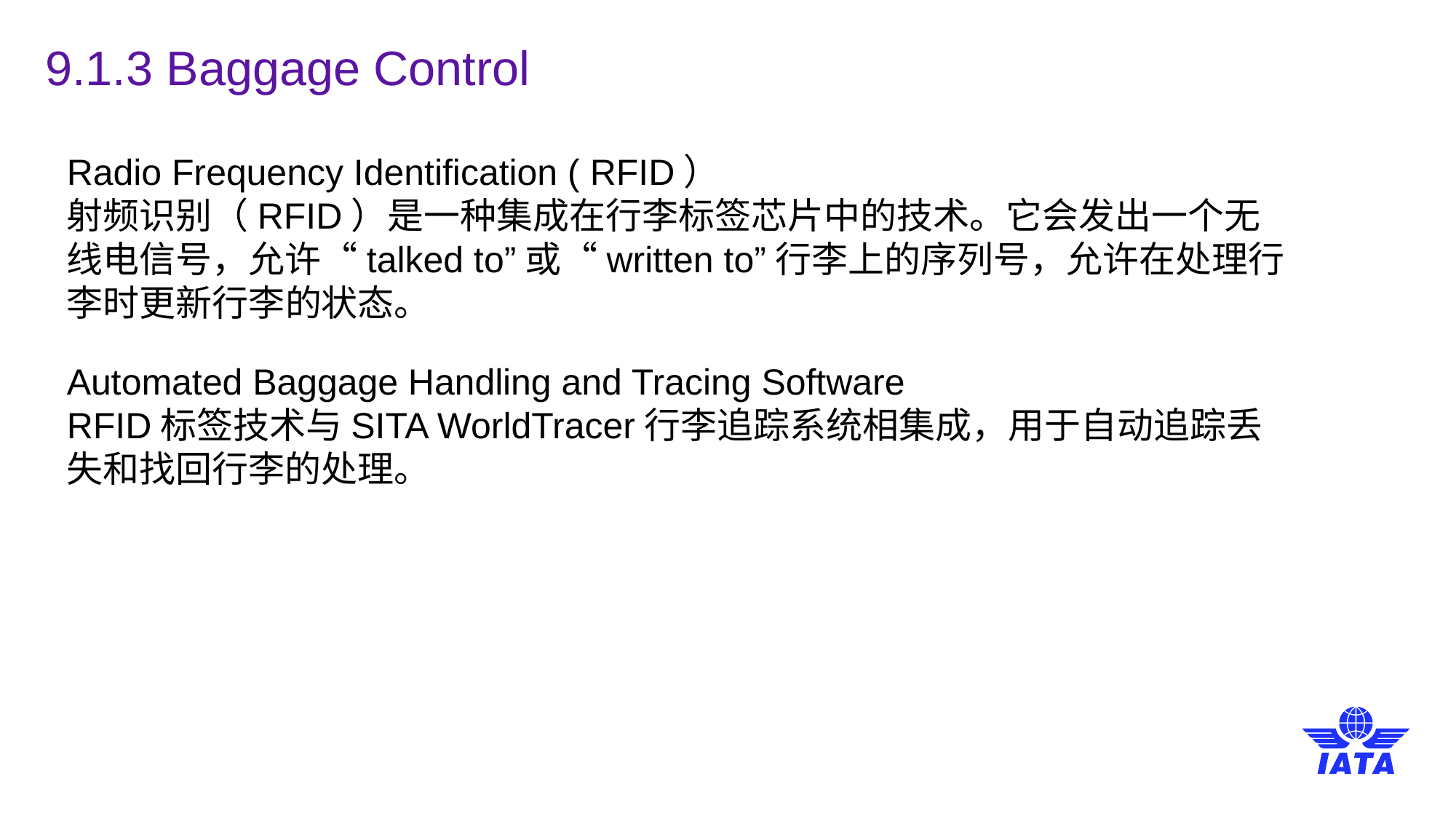

# 9.1.3 Baggage Control
Radio Frequency Identification ( RFID）
射频识别（RFID）是一种集成在行李标签芯片中的技术。它会发出一个无线电信号，允许“talked to”或“written to”行李上的序列号，允许在处理行李时更新行李的状态。
Automated Baggage Handling and Tracing Software
RFID标签技术与SITA WorldTracer行李追踪系统相集成，用于自动追踪丢失和找回行李的处理。
12